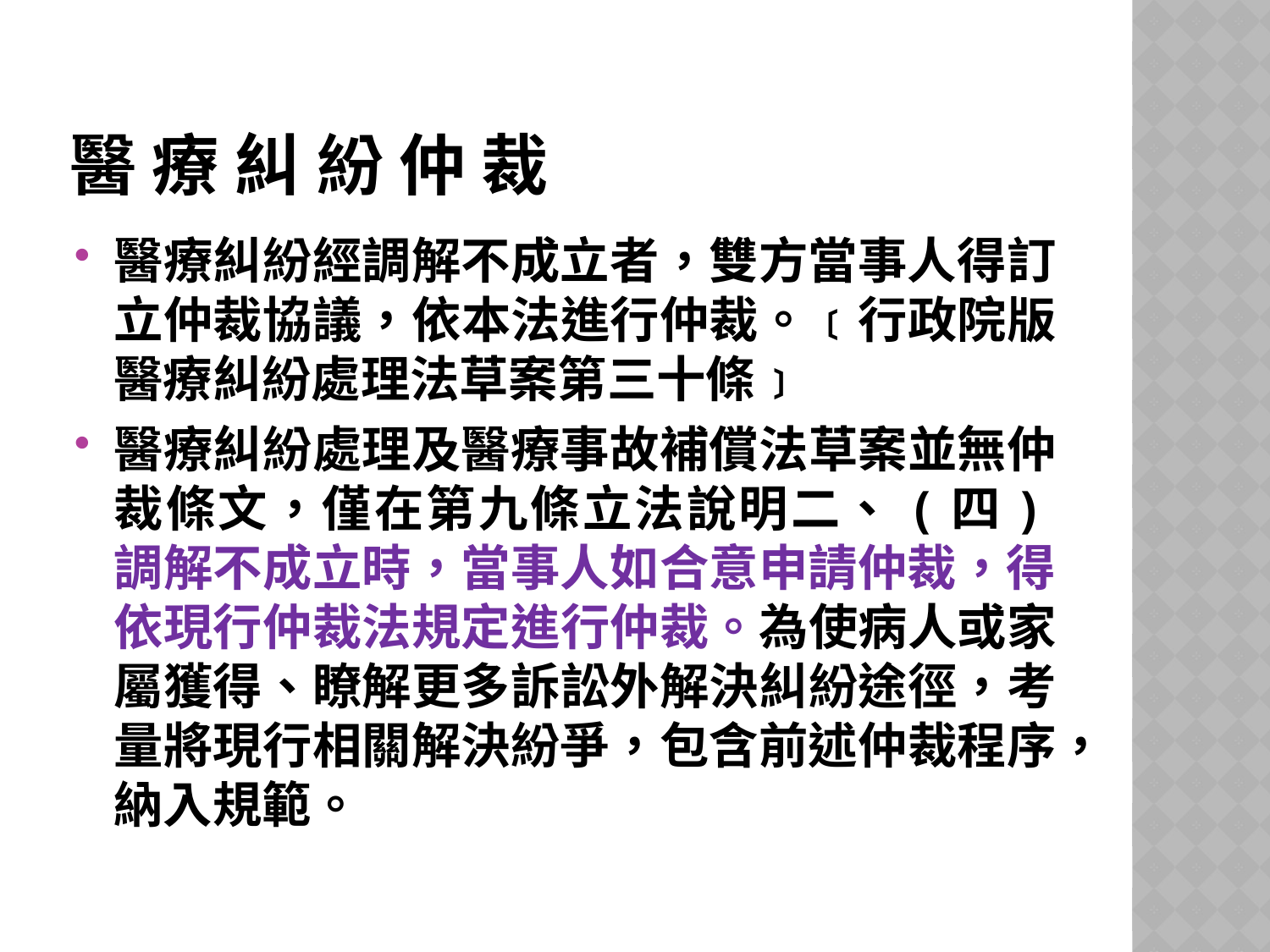

# 醫 療 糾 紛 仲 裁
醫療糾紛經調解不成立者，雙方當事人得訂立仲裁協議，依本法進行仲裁。﹝行政院版醫療糾紛處理法草案第三十條﹞
醫療糾紛處理及醫療事故補償法草案並無仲裁條文，僅在第九條立法說明二、(四)調解不成立時，當事人如合意申請仲裁，得依現行仲裁法規定進行仲裁。為使病人或家屬獲得、瞭解更多訴訟外解決糾紛途徑，考量將現行相關解決紛爭，包含前述仲裁程序，納入規範。